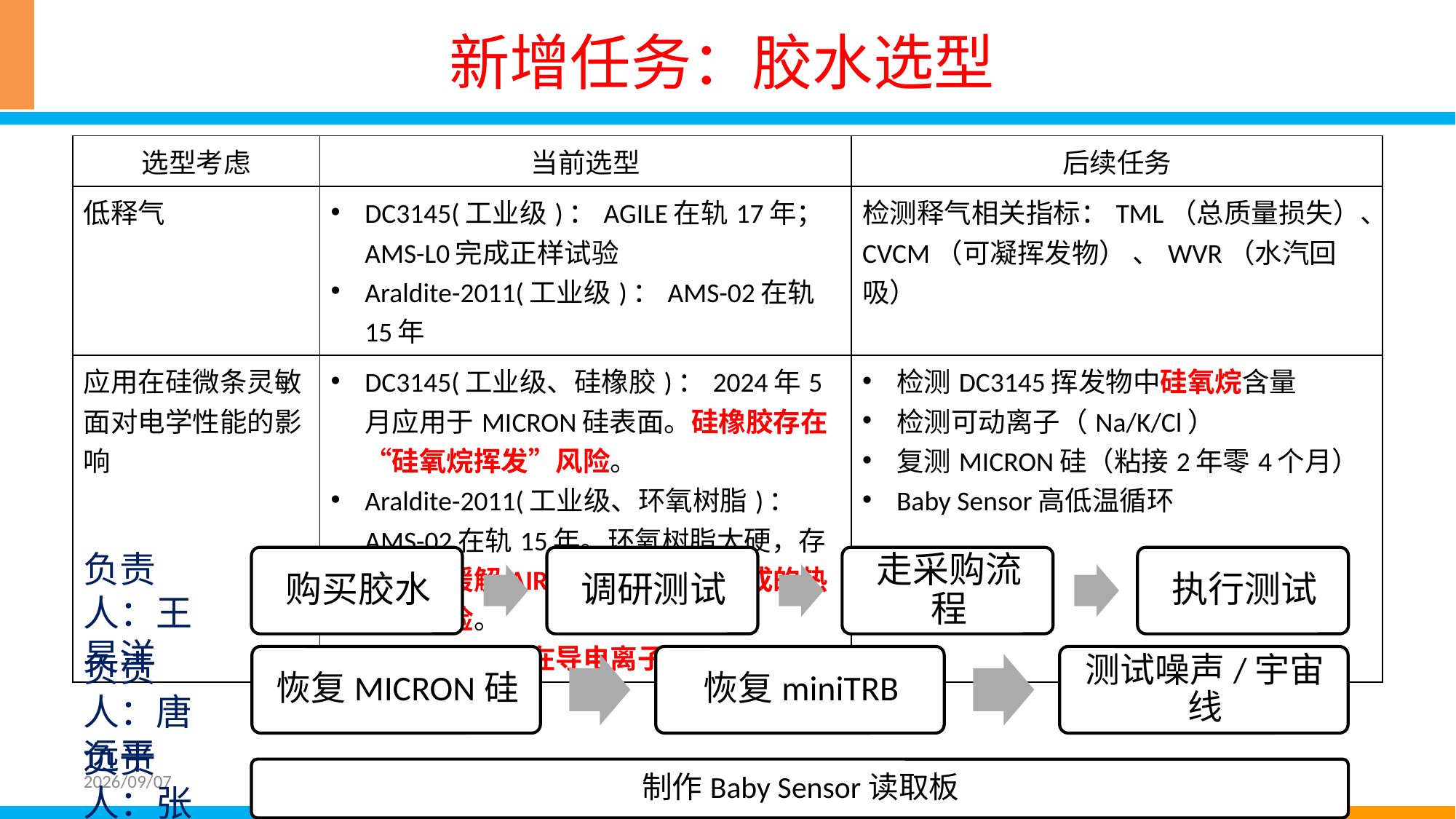

# 新增任务：胶水选型
| 选型考虑 | 当前选型 | 后续任务 |
| --- | --- | --- |
| 低释气 | DC3145(工业级)：AGILE在轨17年；AMS-L0完成正样试验 Araldite-2011(工业级)：AMS-02在轨15年 | 检测释气相关指标：TML（总质量损失）、CVCM（可凝挥发物） 、WVR（水汽回吸） |
| 应用在硅微条灵敏面对电学性能的影响 | DC3145(工业级、硅橡胶)：2024年5月应用于MICRON硅表面。硅橡胶存在“硅氧烷挥发”风险。 Araldite-2011(工业级、环氧树脂)：AMS-02在轨15年。环氧树脂太硬，存在无法缓解AIREX的CTE太大造成的热应力风险。 胶水是否还存在导电离子(如Na) | 检测DC3145挥发物中硅氧烷含量 检测可动离子（Na/K/Cl） 复测MICRON硅（粘接2年零4个月） Baby Sensor高低温循环 |
负责人：王昊洋
购买胶水

调研测试

走采购流程

执行测试
负责人：唐远平
恢复MICRON硅

恢复miniTRB

测试噪声/宇宙线
负责人：张子良
2026/09/07
制作Baby Sensor读取板